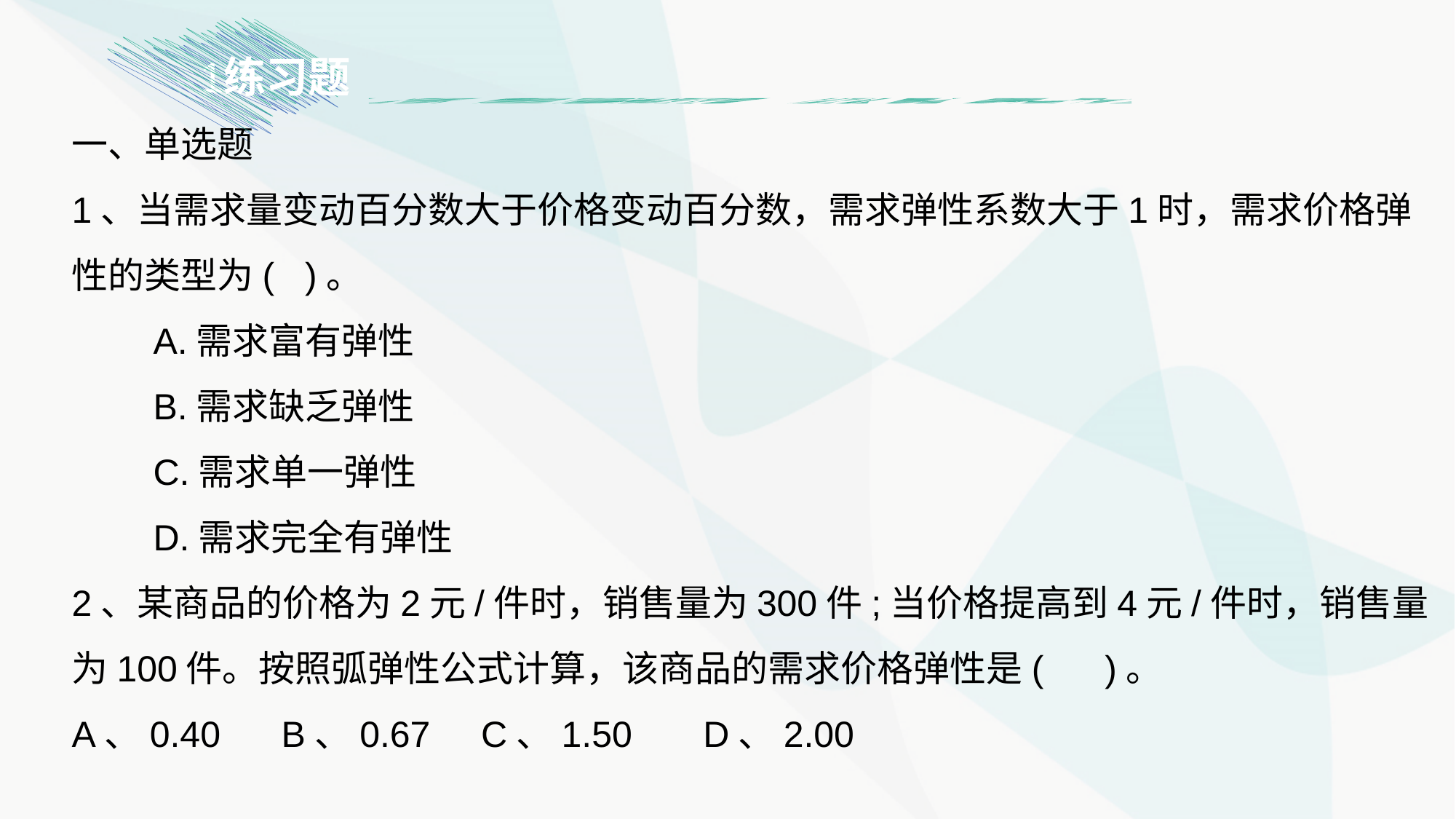

1
练习题
一、单选题
1、当需求量变动百分数大于价格变动百分数，需求弹性系数大于1时，需求价格弹性的类型为(   )。
　　A.需求富有弹性
　　B.需求缺乏弹性
　　C.需求单一弹性
　　D.需求完全有弹性
2、某商品的价格为2元/件时，销售量为300件;当价格提高到4元/件时，销售量为100件。按照弧弹性公式计算，该商品的需求价格弹性是(      )。
A、0.40      B、0.67     C、1.50       D、2.00